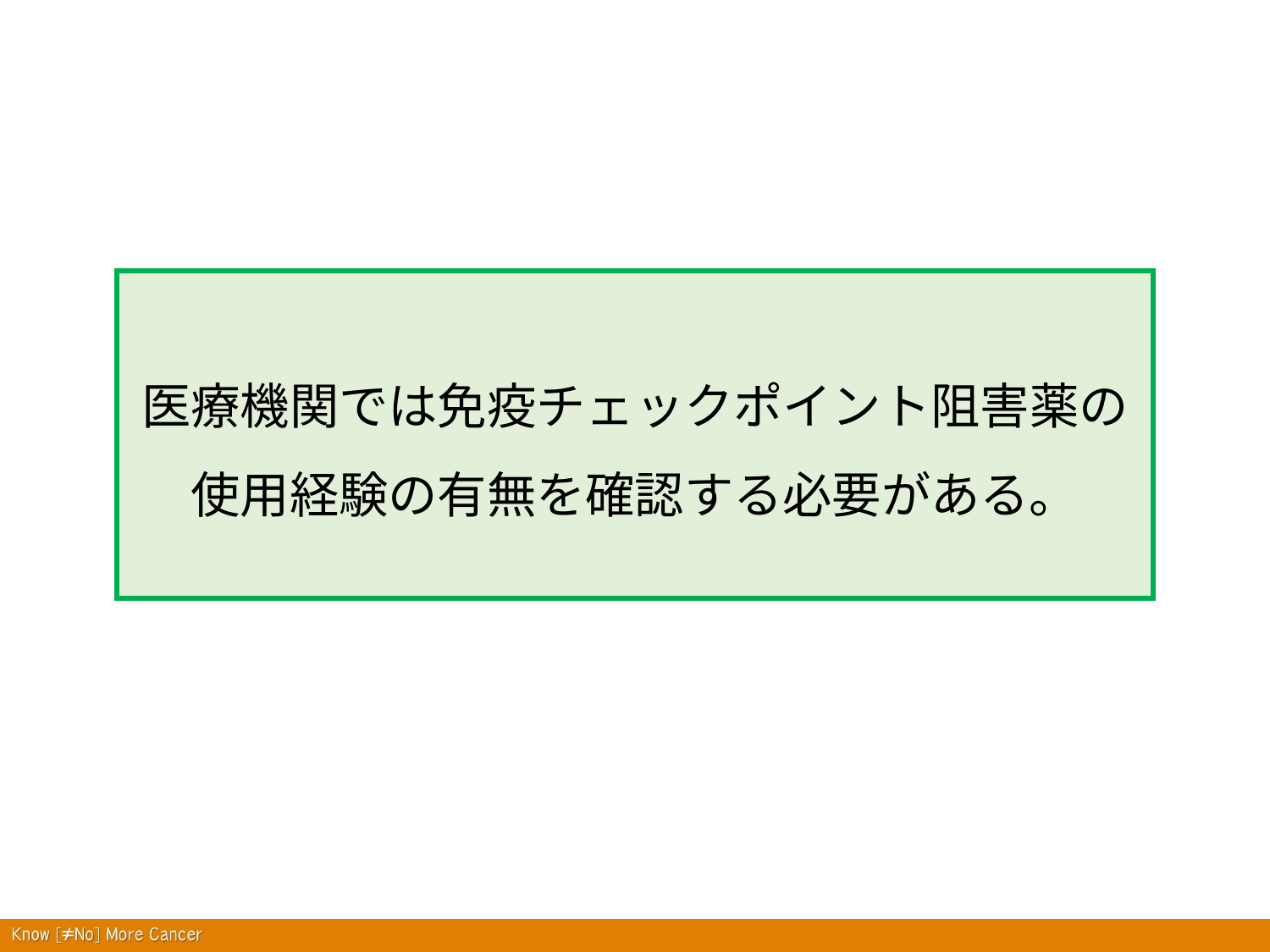

医療機関では免疫チェックポイント阻害薬の使用経験の有無を確認する必要がある。